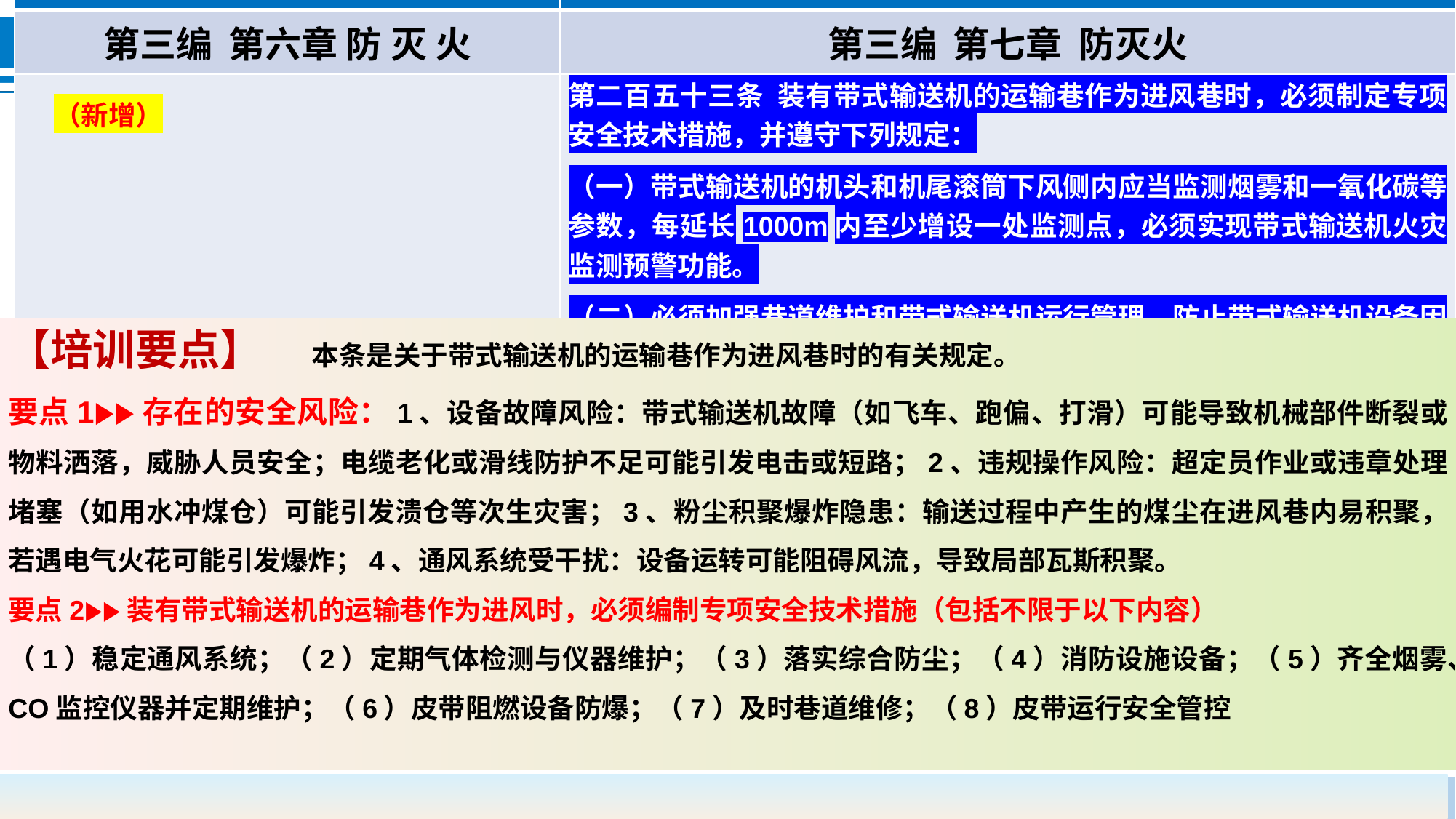

| 《煤矿安全规程》（2022版） | 《煤矿安全规程》（2025版） |
| --- | --- |
| 第三编 第六章 防 灭 火 | 第三编 第七章 防灭火 |
| （新增） | 第二百五十三条 装有带式输送机的运输巷作为进风巷时，必须制定专项安全技术措施，并遵守下列规定： （一）带式输送机的机头和机尾滚筒下风侧内应当监测烟雾和一氧化碳等参数，每延长1000m内至少增设一处监测点，必须实现带式输送机火灾监测预警功能。 （二）必须加强巷道维护和带式输送机运行管理，防止带式输送机设备因巷道变形、托辊等部件故障引发火灾。 |
【培训要点】      本条是关于带式输送机的运输巷作为进风巷时的有关规定。
要点1▶▶存在的安全风险：1、设备故障风险：带式输送机故障（如飞车、跑偏、打滑）可能导致机械部件断裂或物料洒落，威胁人员安全‌；电缆老化或滑线防护不足可能引发电击或短路；2、‌违规操作风险‌：超定员作业或违章处理堵塞（如用水冲煤仓）可能引发溃仓等次生灾害；3、‌粉尘积聚爆炸隐患‌：输送过程中产生的煤尘在进风巷内易积聚，若遇电气火花可能引发爆炸‌；4、‌通风系统受干扰‌：设备运转可能阻碍风流，导致局部瓦斯积聚。
要点2▶▶装有带式输送机的运输巷作为进风时，必须编制专项安全技术措施（包括不限于以下内容）
（1）‌稳定通风系统；（2）‌定期气体检测与仪器维护；（3）落实综合防尘‌；（4）消防设施设备；（5）齐全烟雾、CO监控仪器并定期维护；（6）皮带阻燃设备防爆；（7）及时巷道维修；（8）皮带运行安全管控